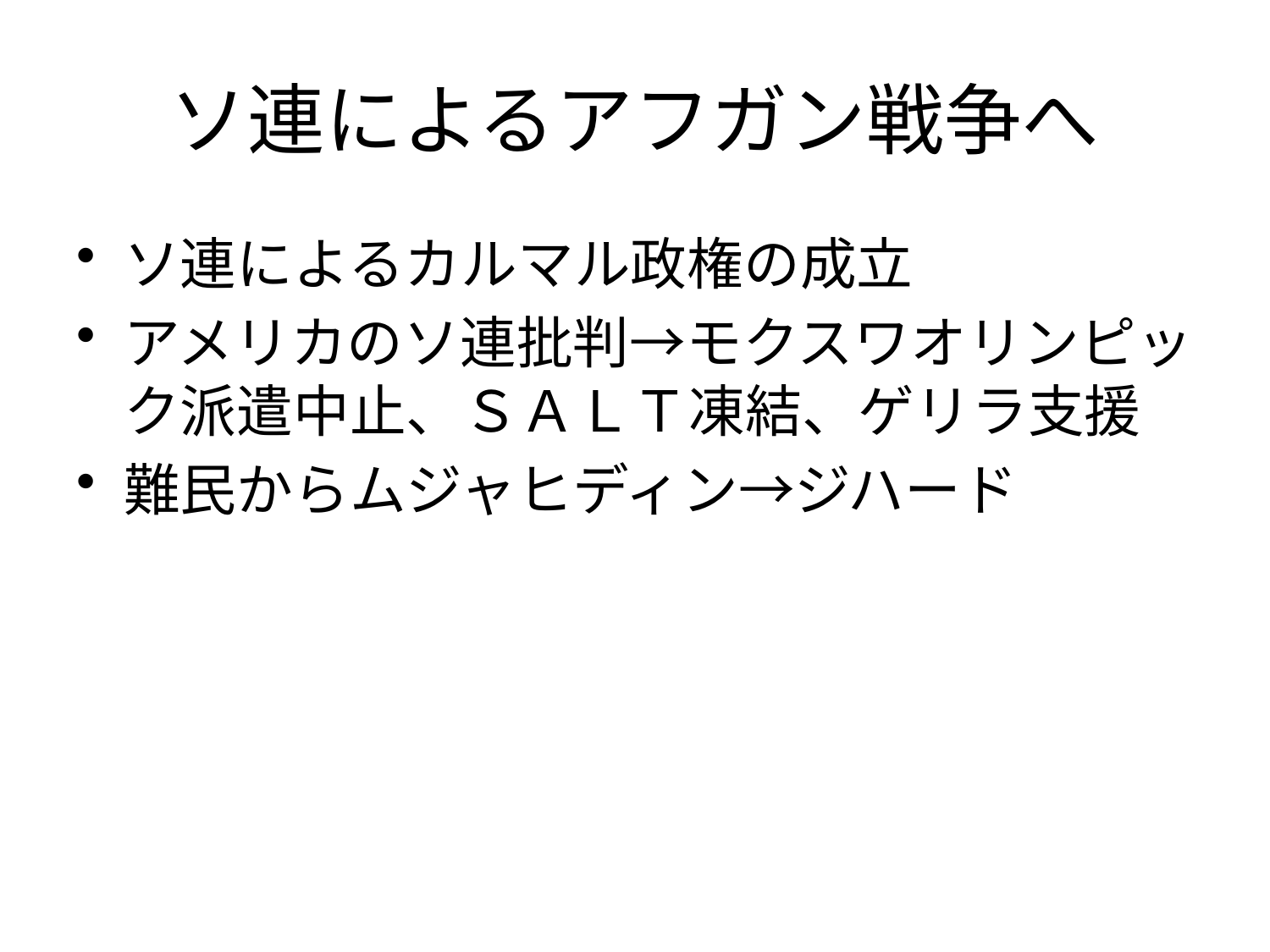

# ソ連によるアフガン戦争へ
ソ連によるカルマル政権の成立
アメリカのソ連批判→モクスワオリンピック派遣中止、ＳＡＬＴ凍結、ゲリラ支援
難民からムジャヒディン→ジハード